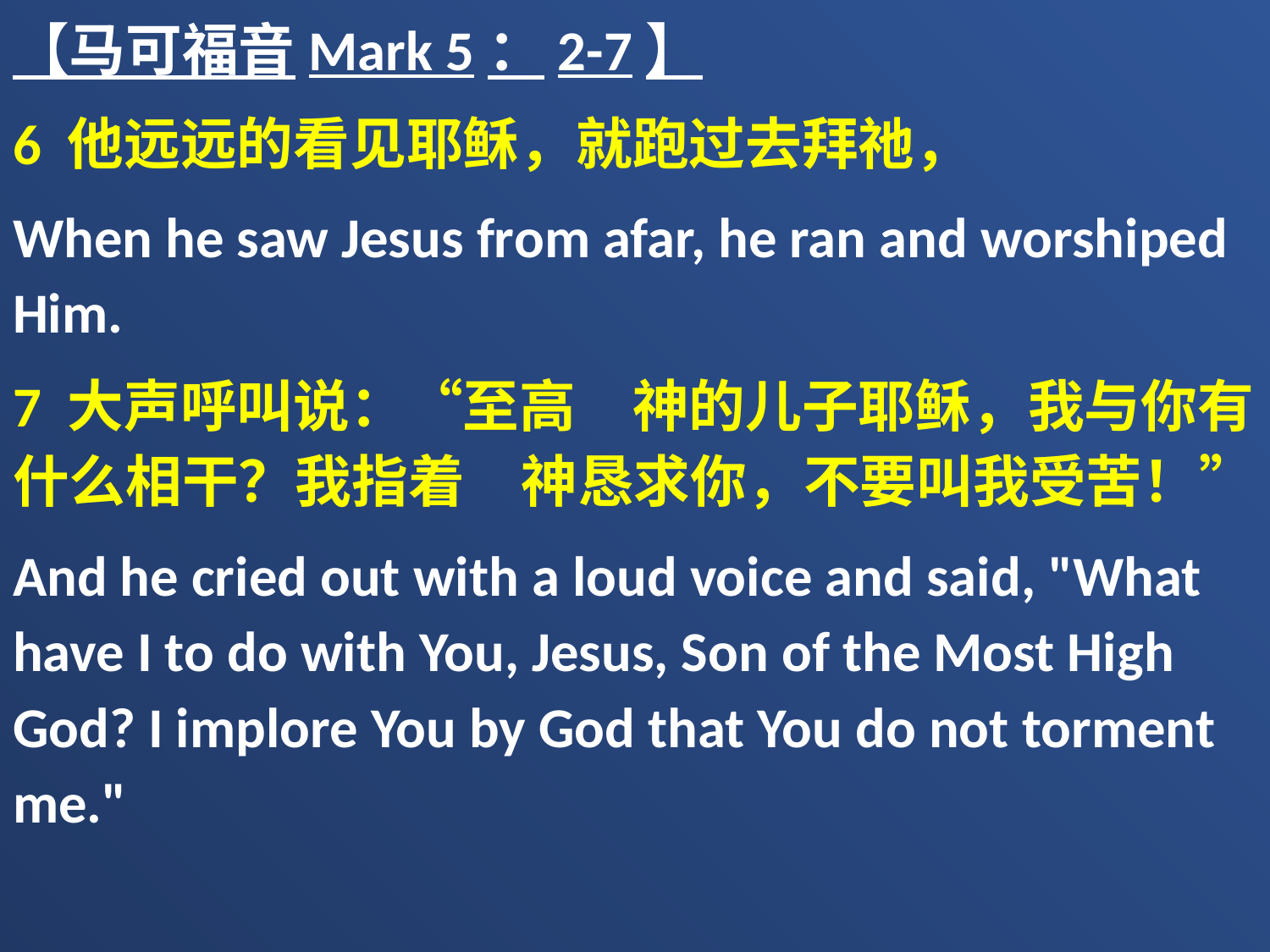

【马可福音Mark 5：2-7】
6 他远远的看见耶稣，就跑过去拜祂，
When he saw Jesus from afar, he ran and worshiped Him.
7 大声呼叫说：“至高　神的儿子耶稣，我与你有什么相干？我指着　神恳求你，不要叫我受苦！”
And he cried out with a loud voice and said, "What have I to do with You, Jesus, Son of the Most High God? I implore You by God that You do not torment me."